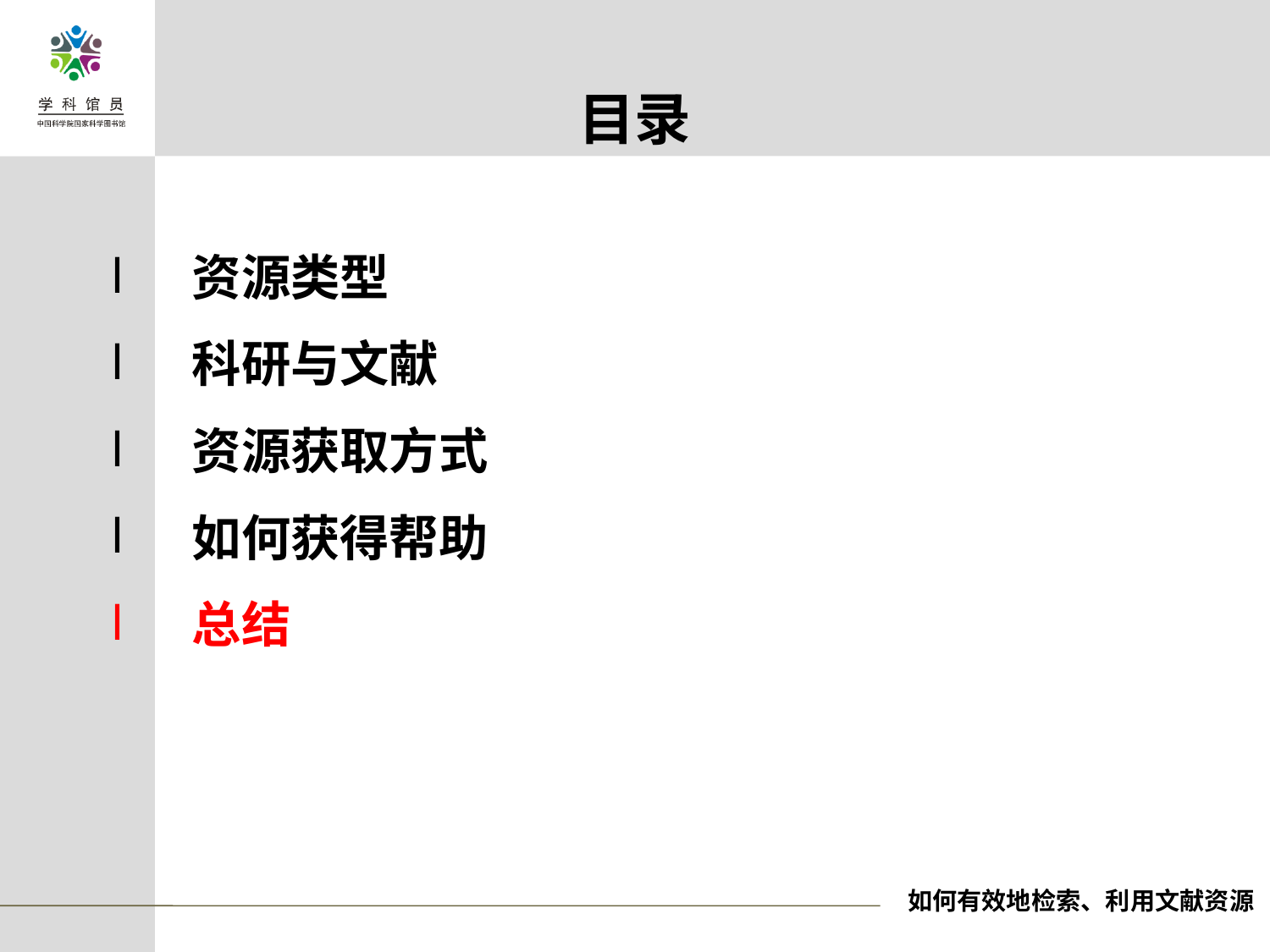

# 目录
资源类型
科研与文献
资源获取方式
如何获得帮助
总结

如何有效地检索、利用文献资源